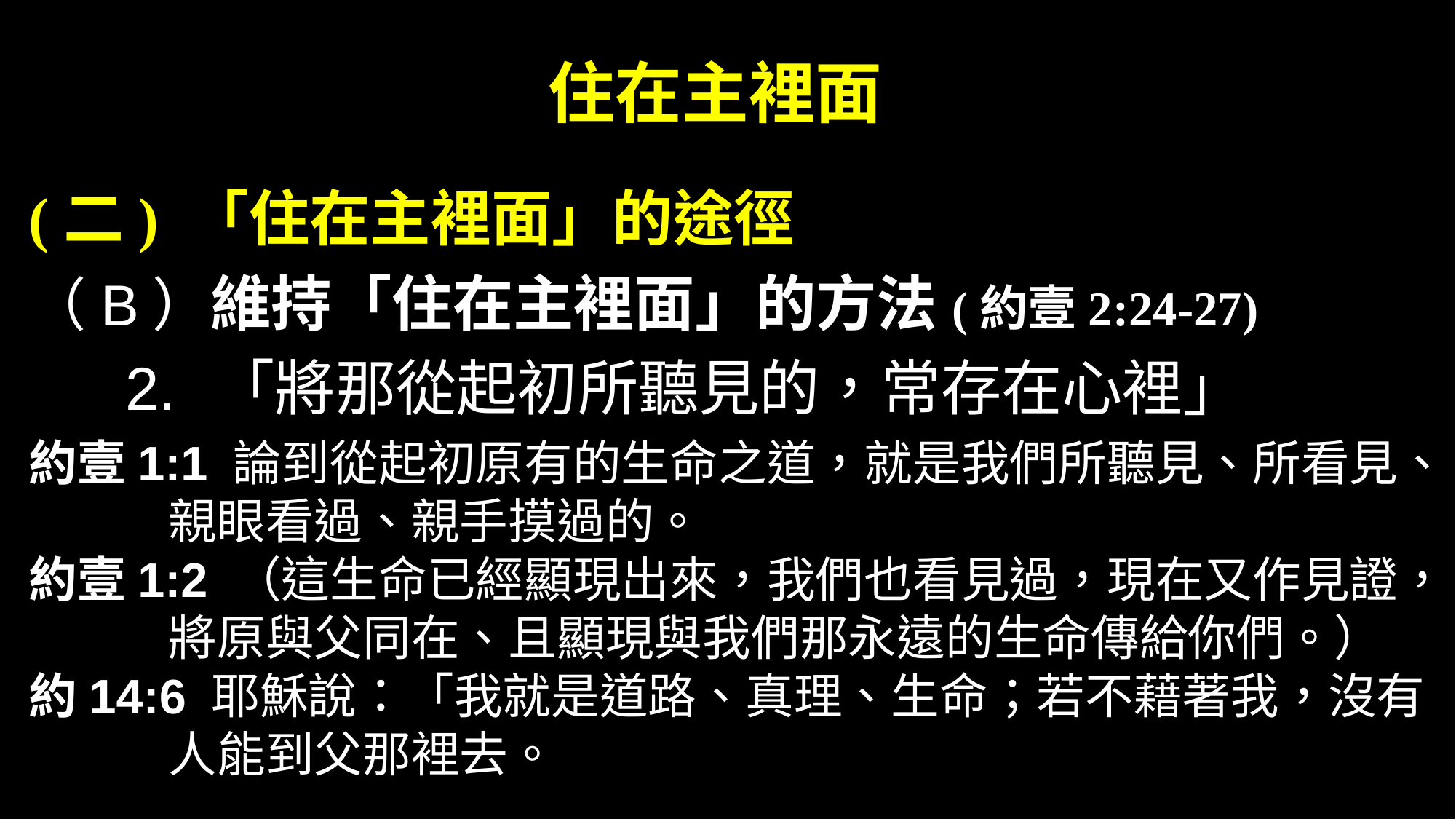

# 住在主裡面
(二) 「住在主裡面」的途徑
（B）維持「住在主裡面」的方法(約壹2:24-27)
「將那從起初所聽見的，常存在心裡」
約壹1:1 論到從起初原有的生命之道，就是我們所聽見、所看見、親眼看過、親手摸過的。
約壹1:2 （這生命已經顯現出來，我們也看見過，現在又作見證，將原與父同在、且顯現與我們那永遠的生命傳給你們。）
約14:6 耶穌說：「我就是道路、真理、生命；若不藉著我，沒有人能到父那裡去。